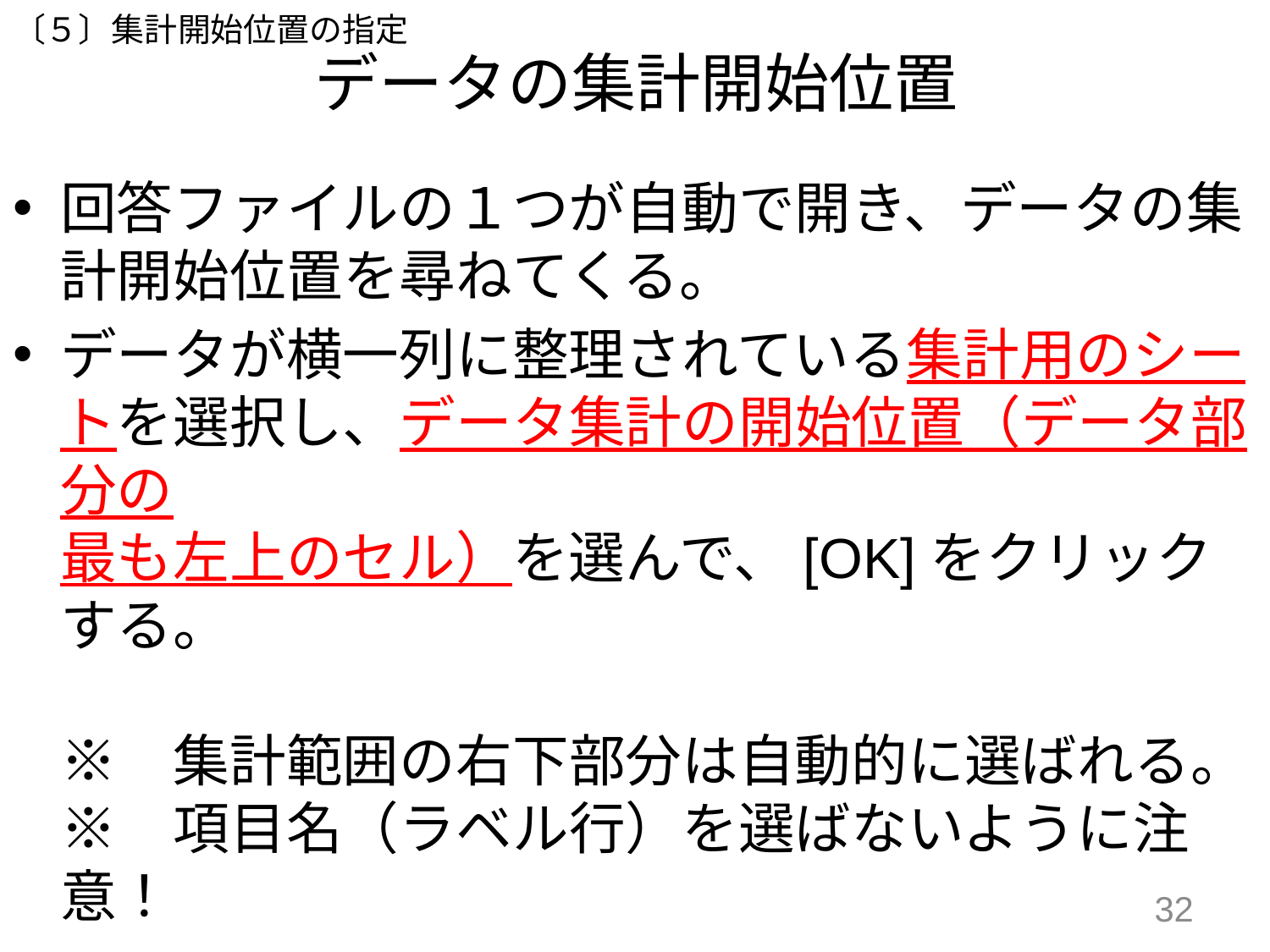

〔５〕集計開始位置の指定
# データの集計開始位置
回答ファイルの１つが自動で開き、データの集計開始位置を尋ねてくる。
データが横一列に整理されている集計用のシートを選択し、データ集計の開始位置（データ部分の
最も左上のセル）を選んで、[OK]をクリックする。
※　集計範囲の右下部分は自動的に選ばれる。
※　項目名（ラベル行）を選ばないように注意！
32